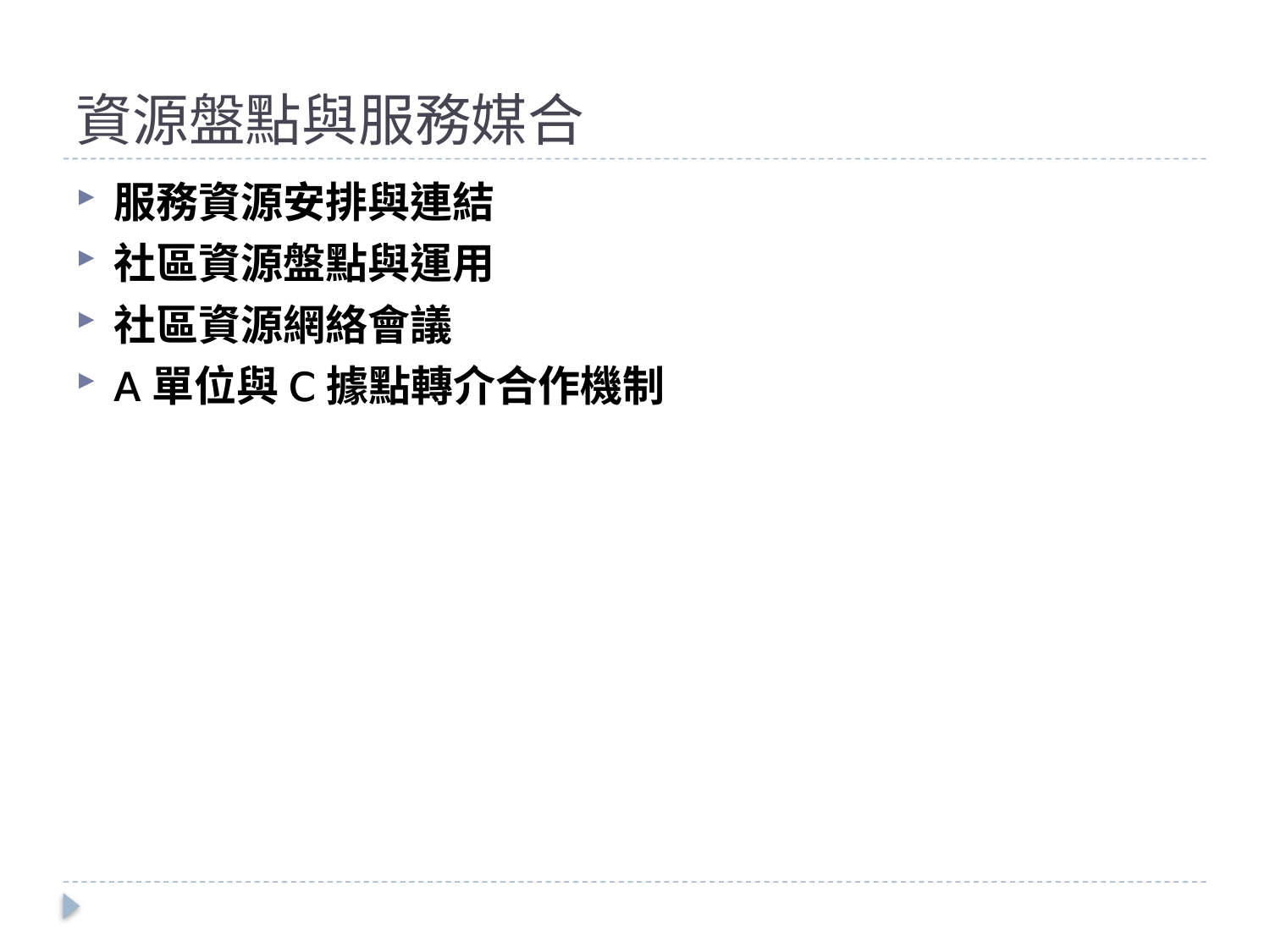

# 資源盤點與服務媒合
服務資源安排與連結
社區資源盤點與運用
社區資源網絡會議
A單位與C據點轉介合作機制